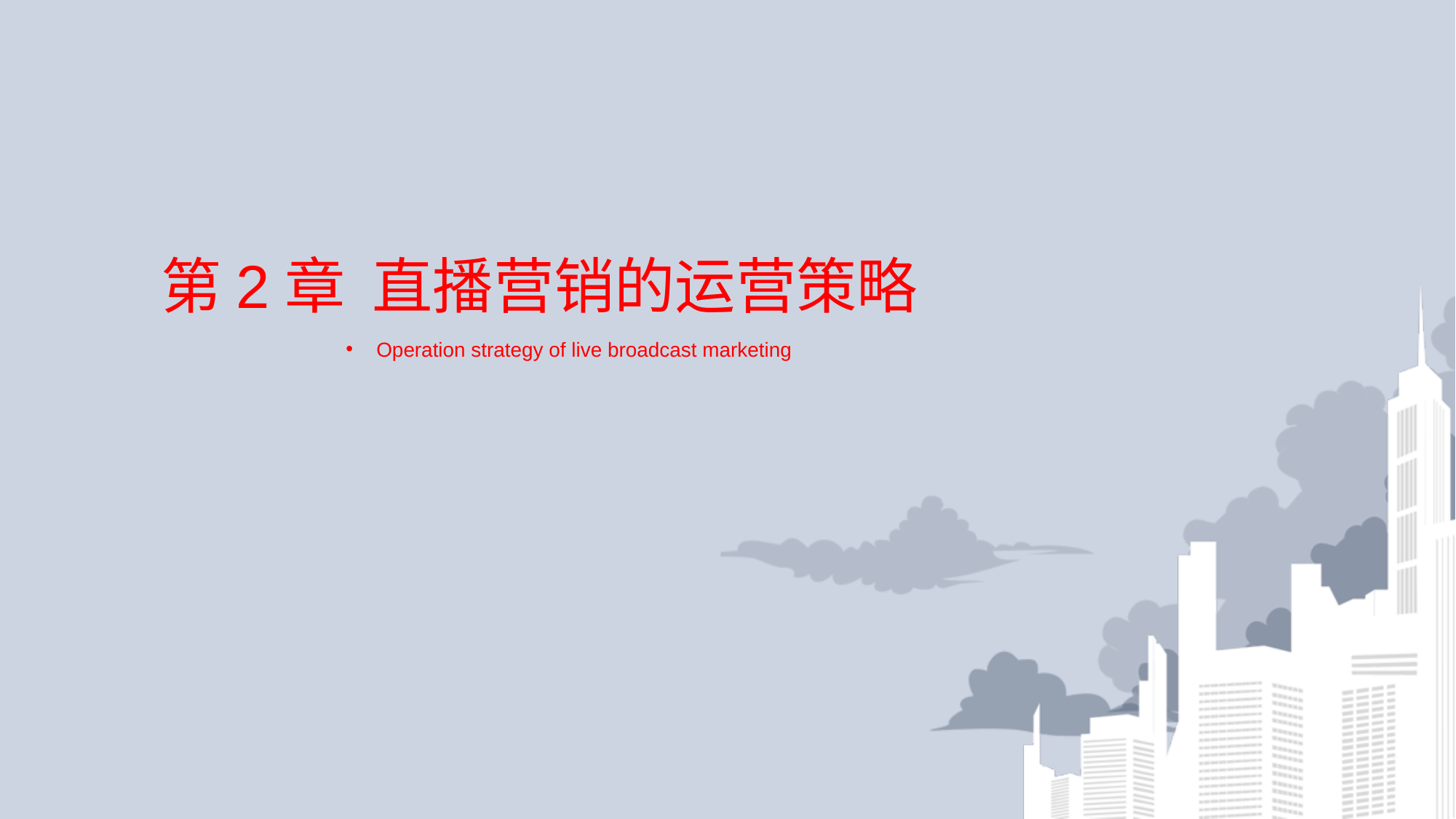

# 第2章  直播营销的运营策略
Operation strategy of live broadcast marketing